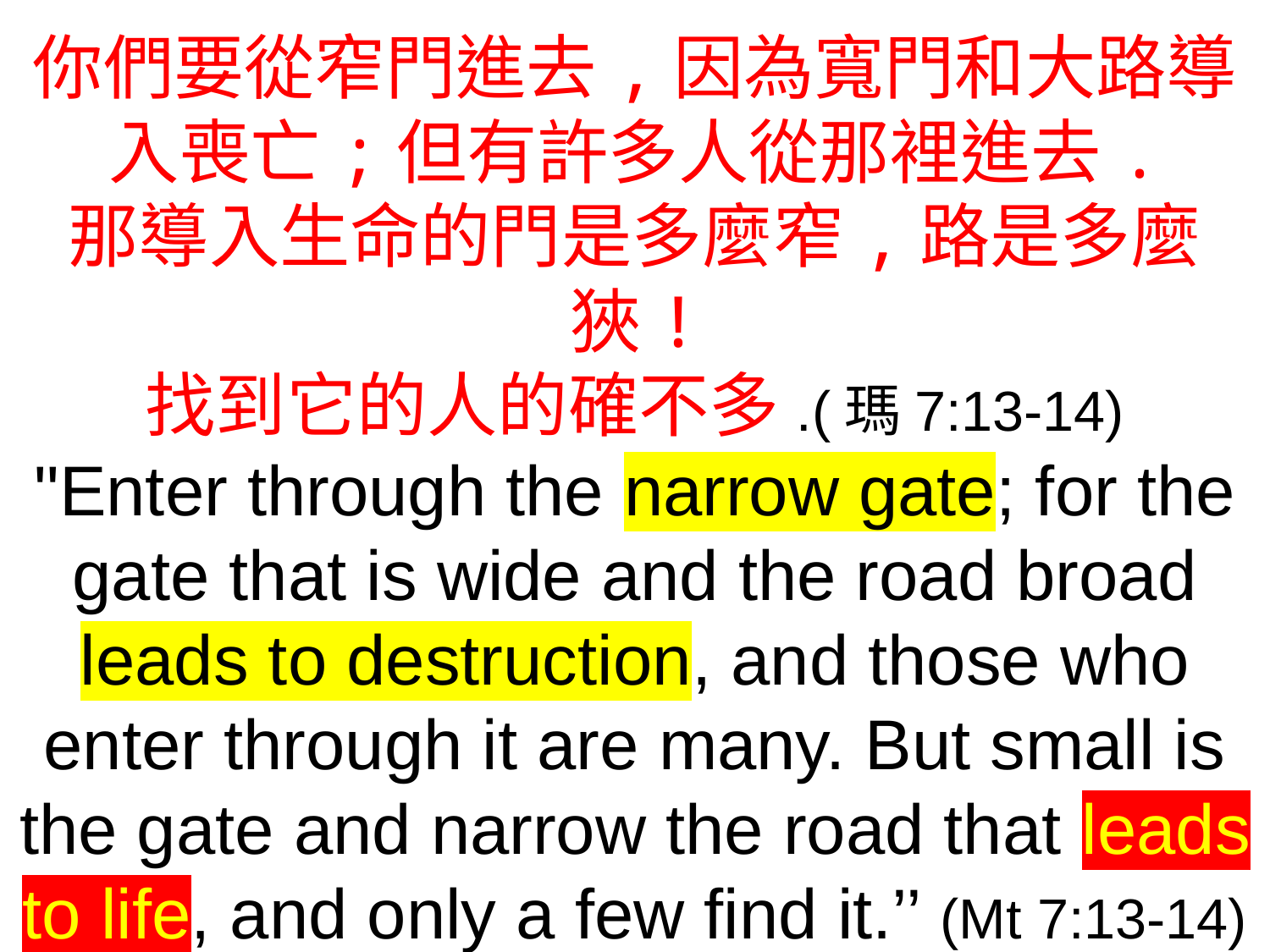

你們要從窄門進去,因為寬門和大路導入喪亡;但有許多人從那裡進去.
那導入生命的門是多麼窄,路是多麼狹!
找到它的人的確不多.(瑪7:13-14)
"Enter through the narrow gate; for the gate that is wide and the road broad leads to destruction, and those who enter through it are many. But small is the gate and narrow the road that leads to life, and only a few find it.’’ (Mt 7:13-14)